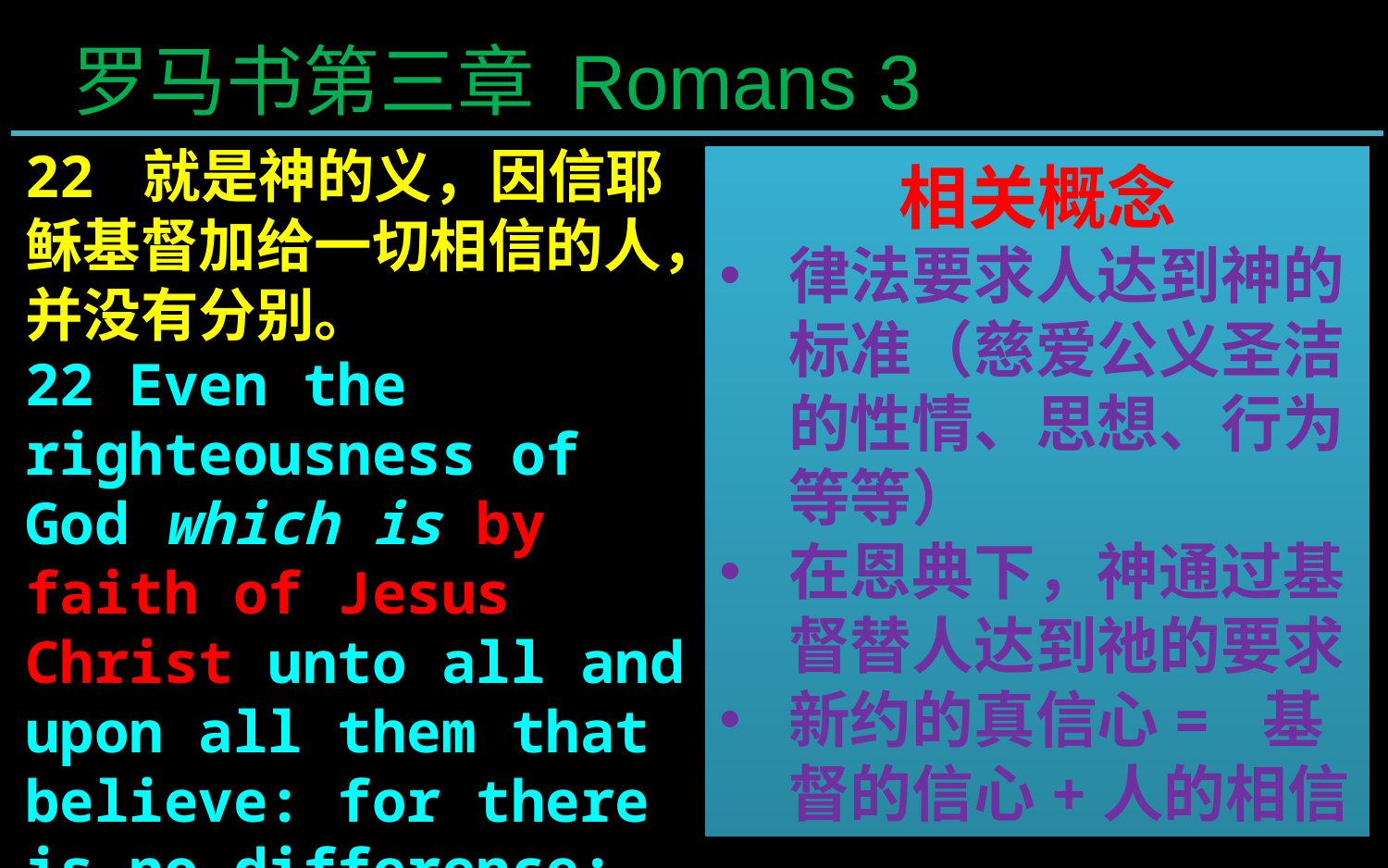

罗马书第三章 Romans 3
22 就是神的义，因信耶稣基督加给一切相信的人，并没有分别。
22 Even the righteousness of God which is by faith of Jesus Christ unto all and upon all them that believe: for there is no difference:
相关概念
律法要求人达到神的标准（慈爱公义圣洁的性情、思想、行为等等）
在恩典下，神通过基督替人达到祂的要求
新约的真信心= 基督的信心+人的相信